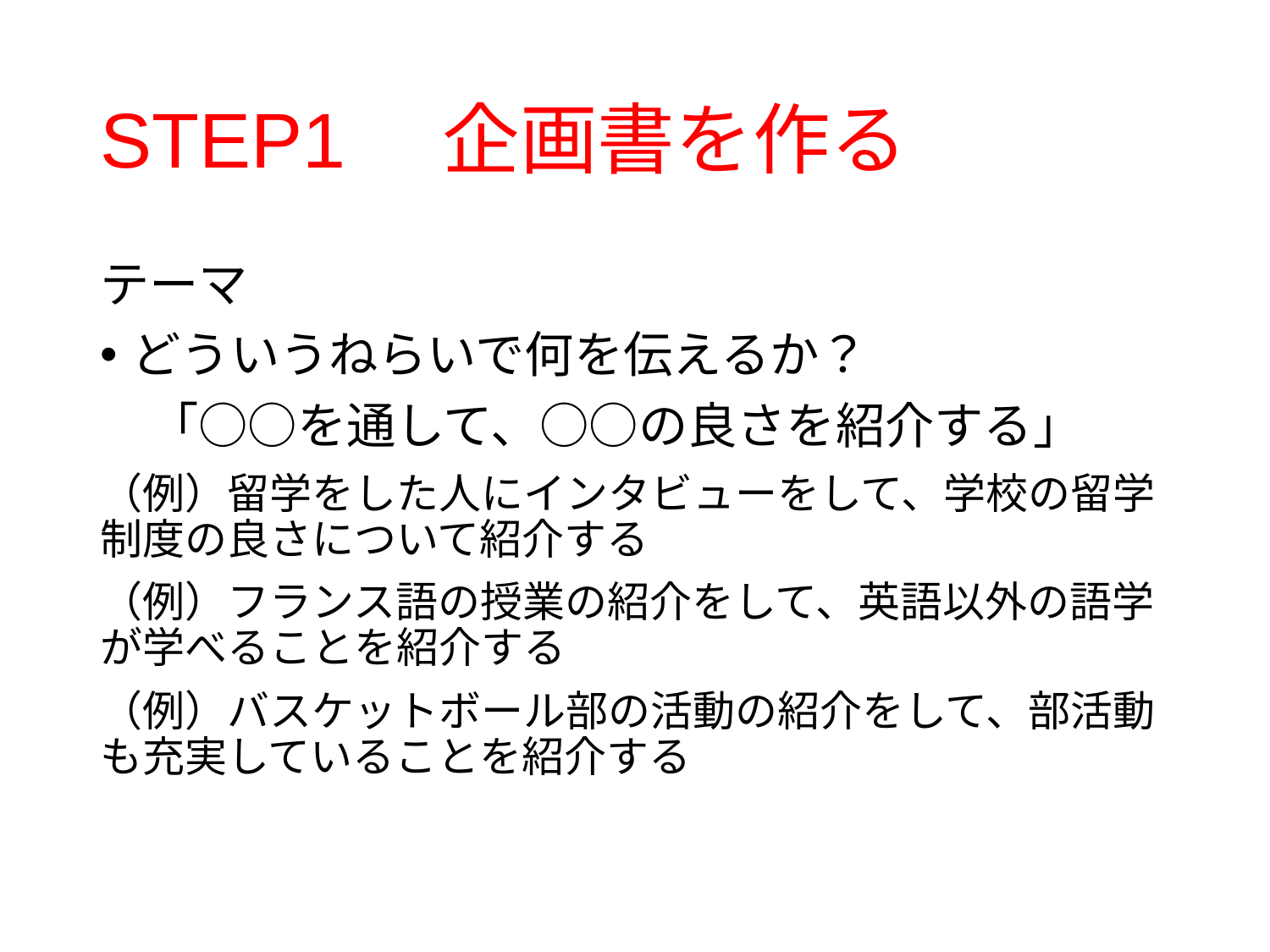

# STEP1　企画書を作る
テーマ
どういうねらいで何を伝えるか？
　「○○を通して、○○の良さを紹介する」
（例）留学をした人にインタビューをして、学校の留学制度の良さについて紹介する
（例）フランス語の授業の紹介をして、英語以外の語学が学べることを紹介する
（例）バスケットボール部の活動の紹介をして、部活動も充実していることを紹介する